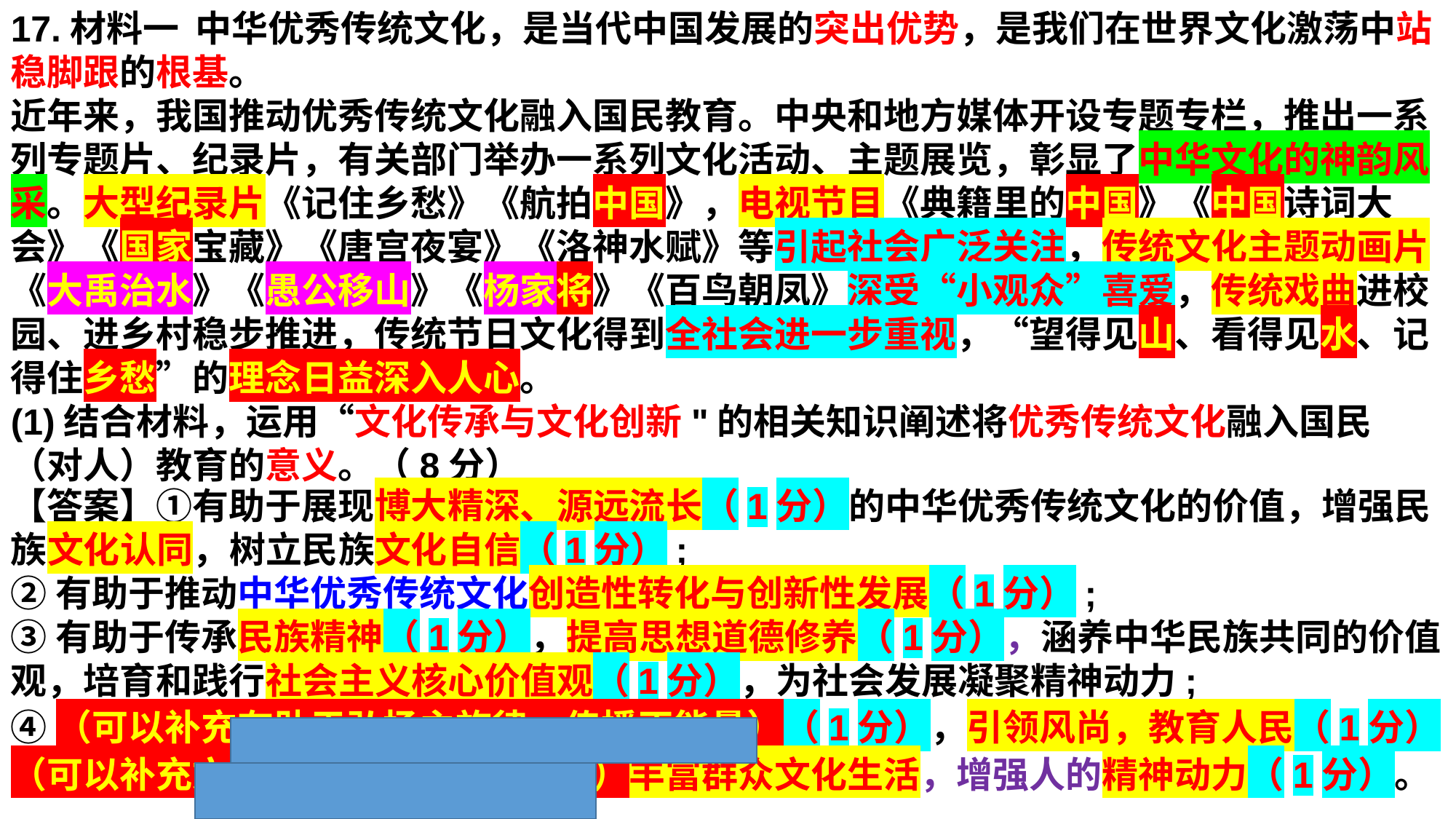

17.材料一  中华优秀传统文化，是当代中国发展的突出优势，是我们在世界文化激荡中站稳脚跟的根基。近年来，我国推动优秀传统文化融入国民教育。中央和地方媒体开设专题专栏，推出一系列专题片、纪录片，有关部门举办一系列文化活动、主题展览，彰显了中华文化的神韵风采。大型纪录片《记住乡愁》《航拍中国》，电视节目《典籍里的中国》《中国诗词大会》《国家宝藏》《唐宫夜宴》《洛神水赋》等引起社会广泛关注，传统文化主题动画片《大禹治水》《愚公移山》《杨家将》《百鸟朝凤》深受“小观众”喜爱，传统戏曲进校园、进乡村稳步推进，传统节日文化得到全社会进一步重视，“望得见山、看得见水、记得住乡愁”的理念日益深入人心。(1)结合材料，运用“文化传承与文化创新"的相关知识阐述将优秀传统文化融入国民（对人）教育的意义。（8分）
【答案】①有助于展现博大精深、源远流长（1分）的中华优秀传统文化的价值，增强民族文化认同，树立民族文化自信（1分）;②有助于推动中华优秀传统文化创造性转化与创新性发展（1分）;③有助于传承民族精神（1分），提高思想道德修养（1分），涵养中华民族共同的价值观，培育和践行社会主义核心价值观（1分），为社会发展凝聚精神动力;④（可以补充有助于弘扬主旋律，传播正能量）（1分），引领风尚，教育人民（1分）（可以补充文化是民族的血脉和灵魂）丰富群众文化生活，增强人的精神动力（1分）。